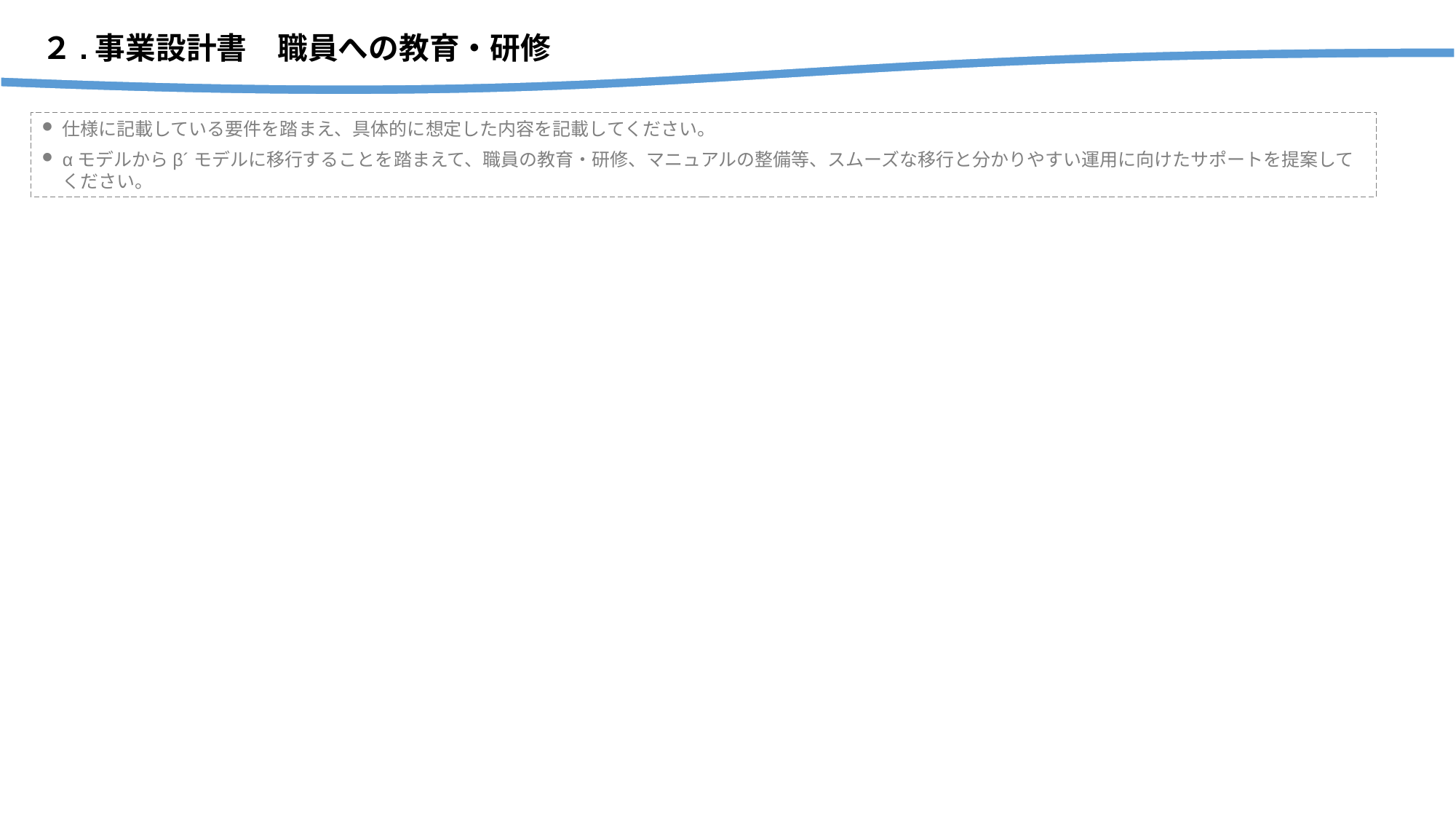

２.事業設計書　職員への教育・研修

仕様に記載している要件を踏まえ、具体的に想定した内容を記載してください。
αモデルからβ´モデルに移行することを踏まえて、職員の教育・研修、マニュアルの整備等、スムーズな移行と分かりやすい運用に向けたサポートを提案してください。